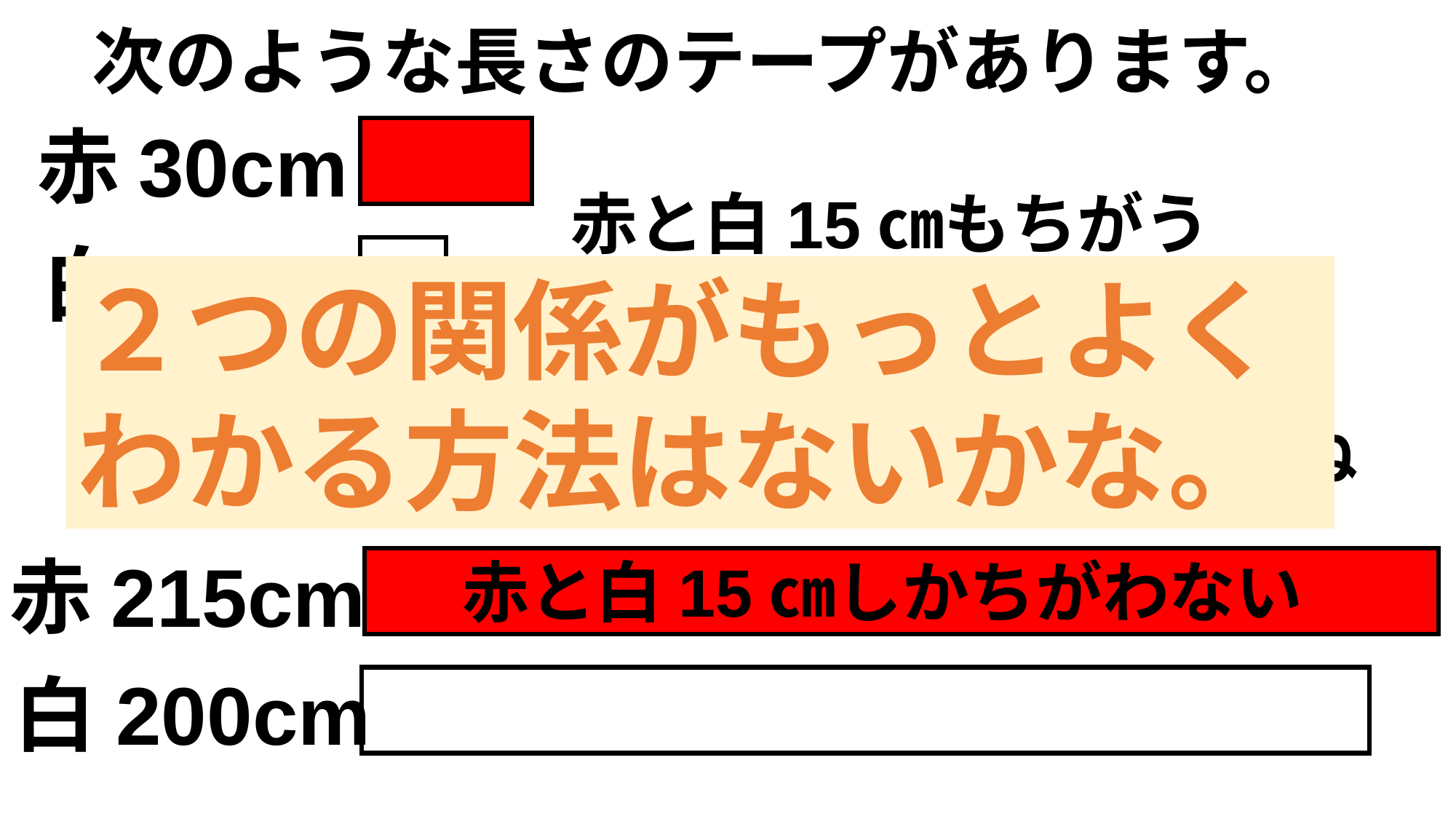

次のような長さのテープがあります。

赤30cm
赤と白15㎝もちがう

白15cm

２つの関係がもっとよく
わかる方法はないかな。
どちらも15㎝の差
長さだけだと２つの関係が分かりにくいね
赤215cm
赤と白15㎝しかちがわない
白200cm